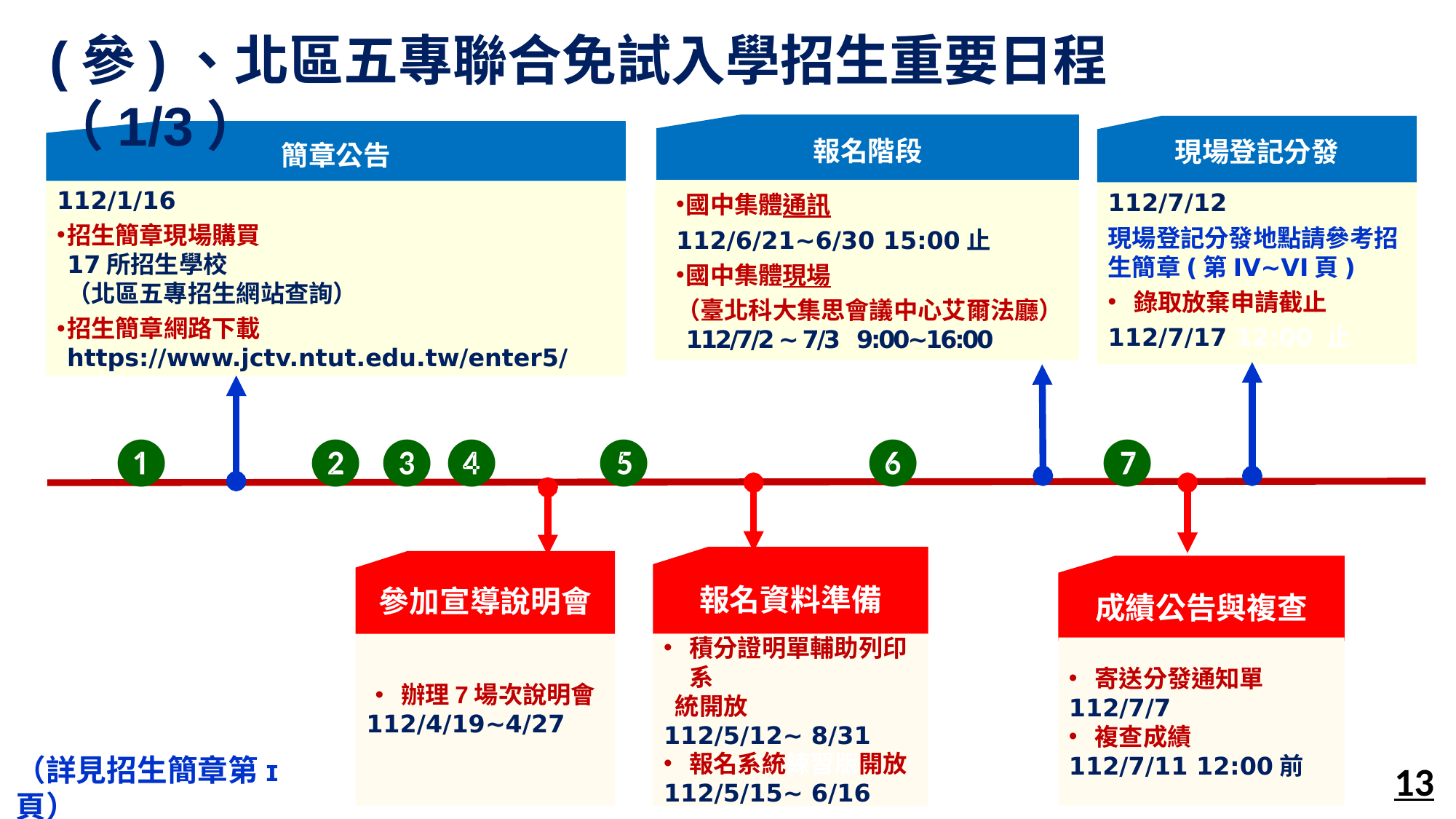

(參)、北區五專聯合免試入學招生重要日程（1/3）
報名階段
國中集體通訊
112/6/21~6/30 15:00止
國中集體現場
（臺北科大集思會議中心艾爾法廳）
112/7/2 ~ 7/3   9:00~16:00
現場登記分發
112/7/12
現場登記分發地點請參考招生簡章(第IV~VI頁)
錄取放棄申請截止
112/7/17 12:00 止
簡章公告
112/1/16
招生簡章現場購買
17所招生學校
（北區五專招生網站查詢）
招生簡章網路下載
https://www.jctv.ntut.edu.tw/enter5/
❻
❼
❶
❷
❸
❹
❺
報名資料準備
積分證明單輔助列印系
 統開放
112/5/12~ 8/31
報名系統練習版開放
112/5/15~ 6/16
參加宣導說明會
辦理7場次說明會
112/4/19~4/27
成績公告與複查
寄送分發通知單
112/7/7
複查成績
112/7/11 12:00前
（詳見招生簡章第ɪ頁）
13